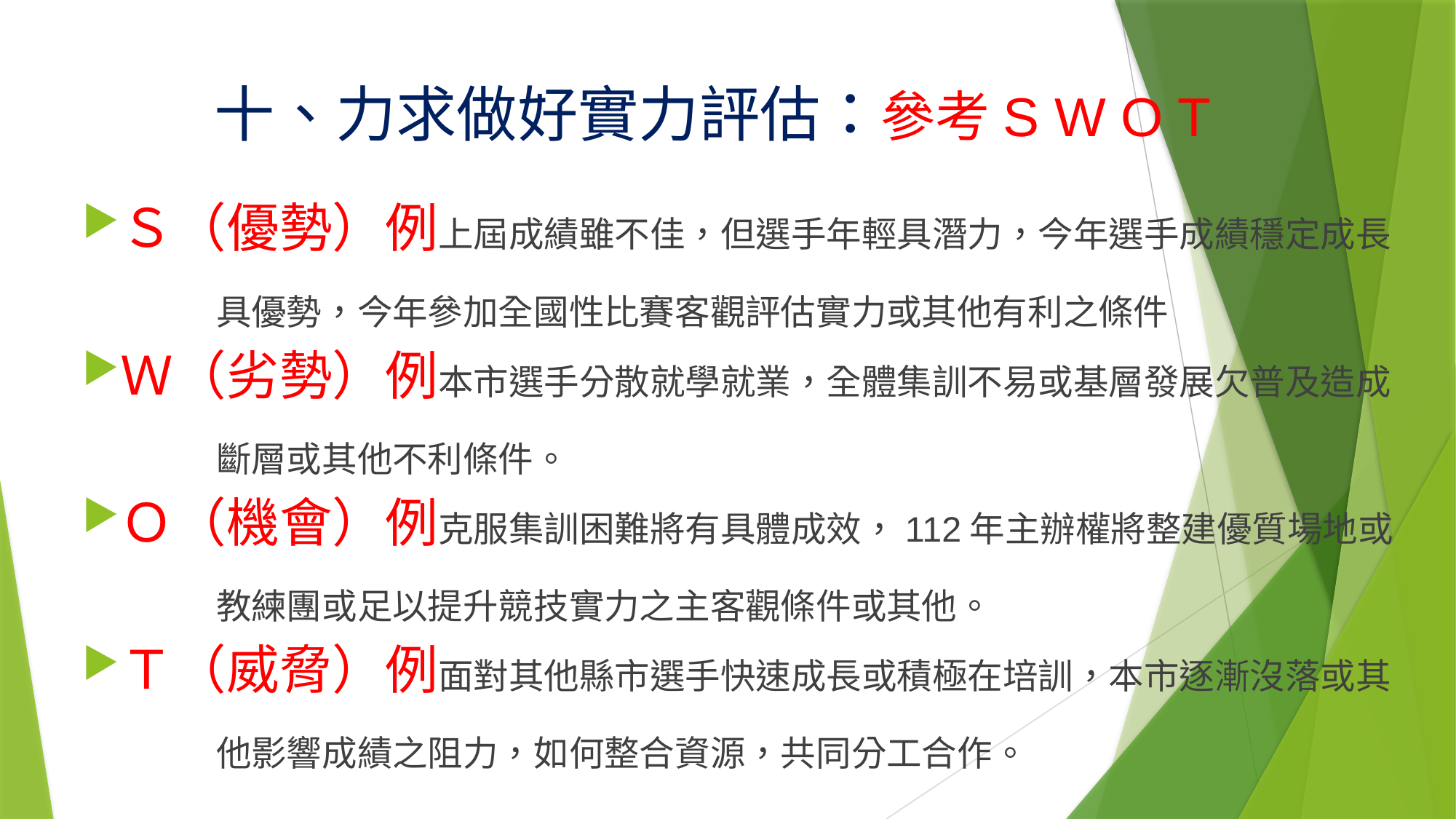

# 十、力求做好實力評估：參考S W O T
Ｓ（優勢）例上屆成績雖不佳，但選手年輕具潛力，今年選手成績穩定成長
                具優勢，今年參加全國性比賽客觀評估實力或其他有利之條件
Ｗ（劣勢）例本市選手分散就學就業，全體集訓不易或基層發展欠普及造成
                斷層或其他不利條件。
Ｏ（機會）例克服集訓困難將有具體成效，112年主辦權將整建優質場地或
                教練團或足以提升競技實力之主客觀條件或其他。
Ｔ（威脅）例面對其他縣市選手快速成長或積極在培訓，本市逐漸沒落或其
                他影響成績之阻力，如何整合資源，共同分工合作。